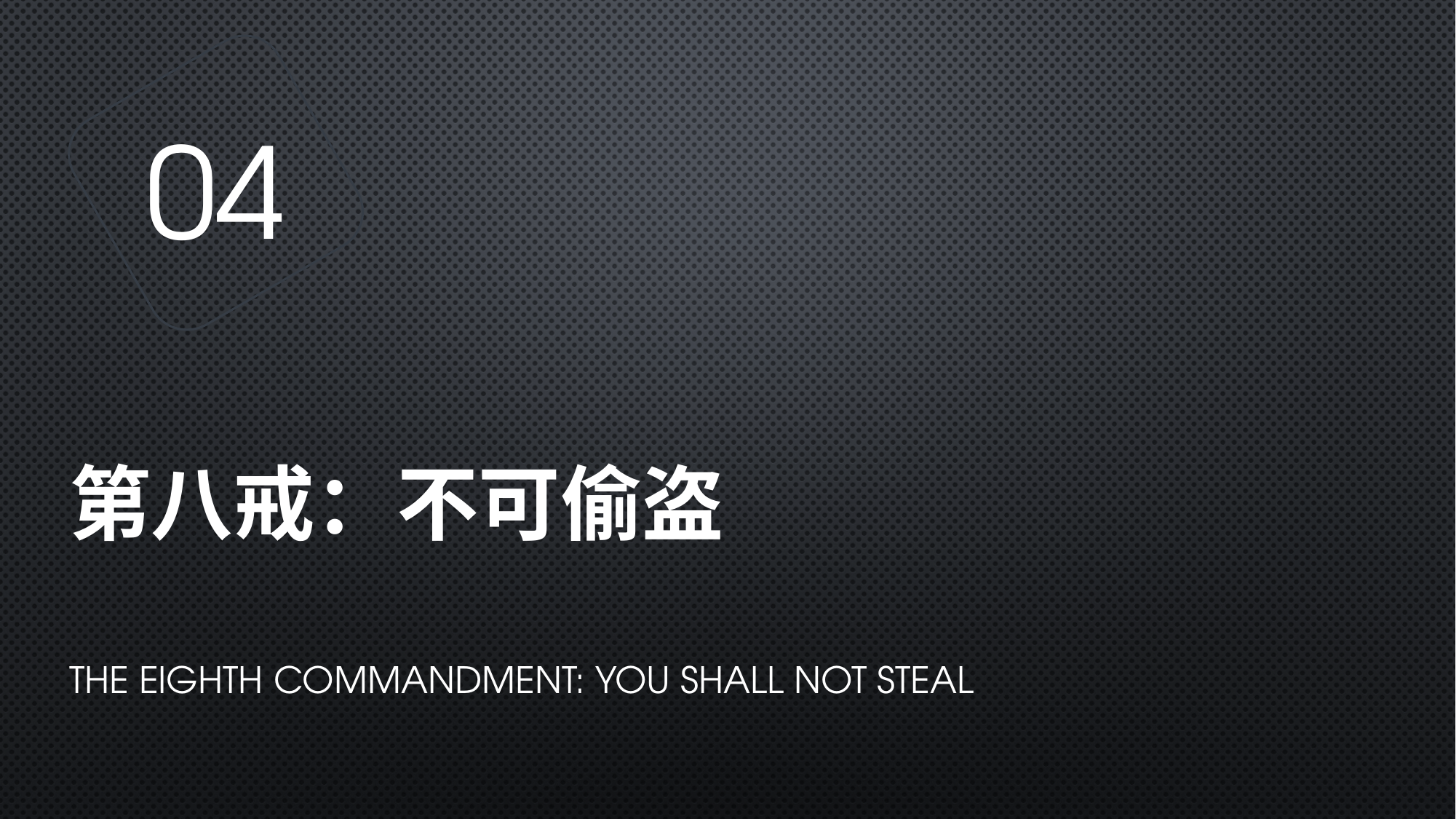

04
# 第八戒：不可偷盗
The Eighth Commandment: You Shall Not Steal